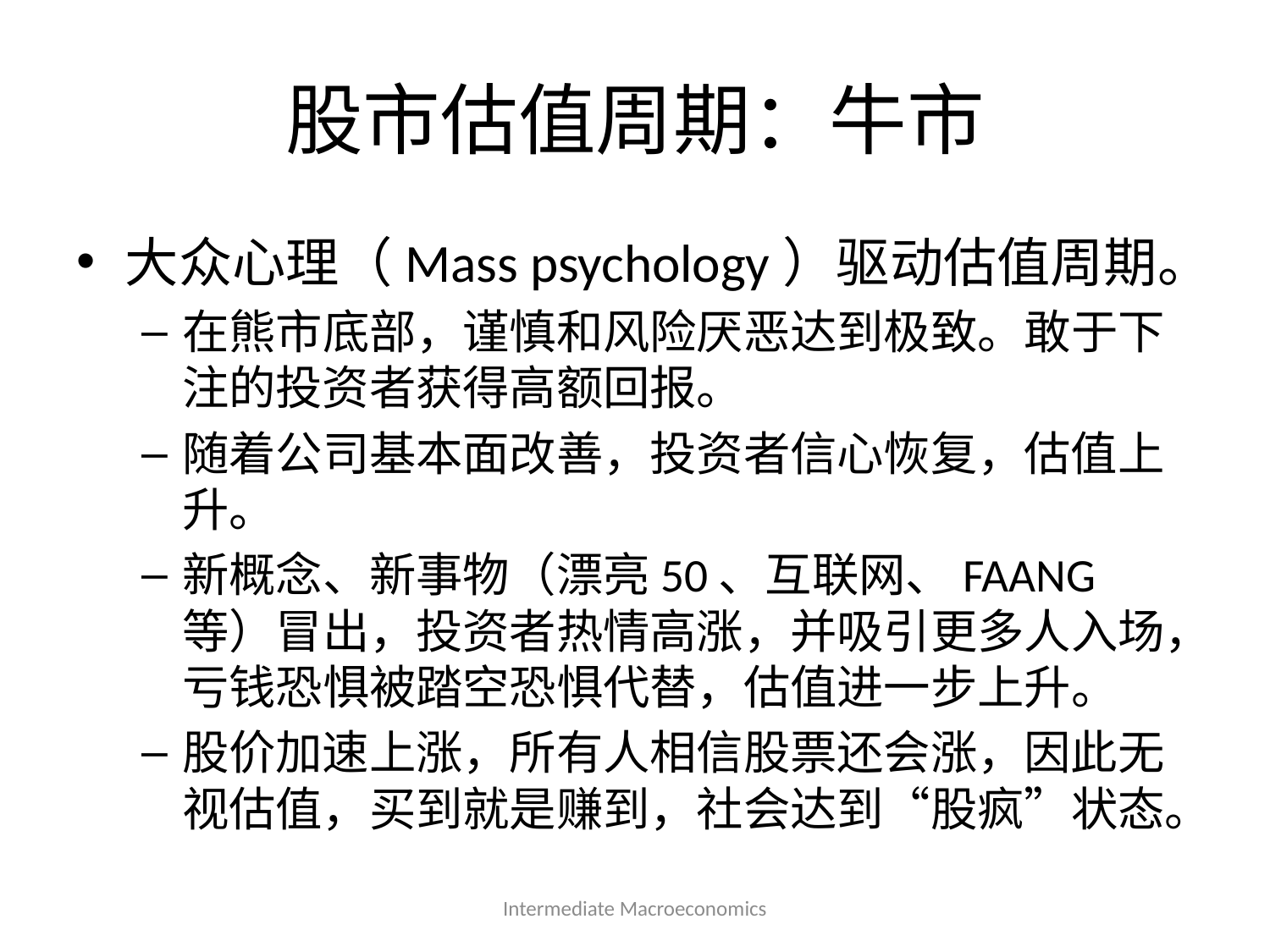

# 股市估值周期：牛市
大众心理（Mass psychology）驱动估值周期。
在熊市底部，谨慎和风险厌恶达到极致。敢于下注的投资者获得高额回报。
随着公司基本面改善，投资者信心恢复，估值上升。
新概念、新事物（漂亮50、互联网、FAANG等）冒出，投资者热情高涨，并吸引更多人入场，亏钱恐惧被踏空恐惧代替，估值进一步上升。
股价加速上涨，所有人相信股票还会涨，因此无视估值，买到就是赚到，社会达到“股疯”状态。

Intermediate Macroeconomics